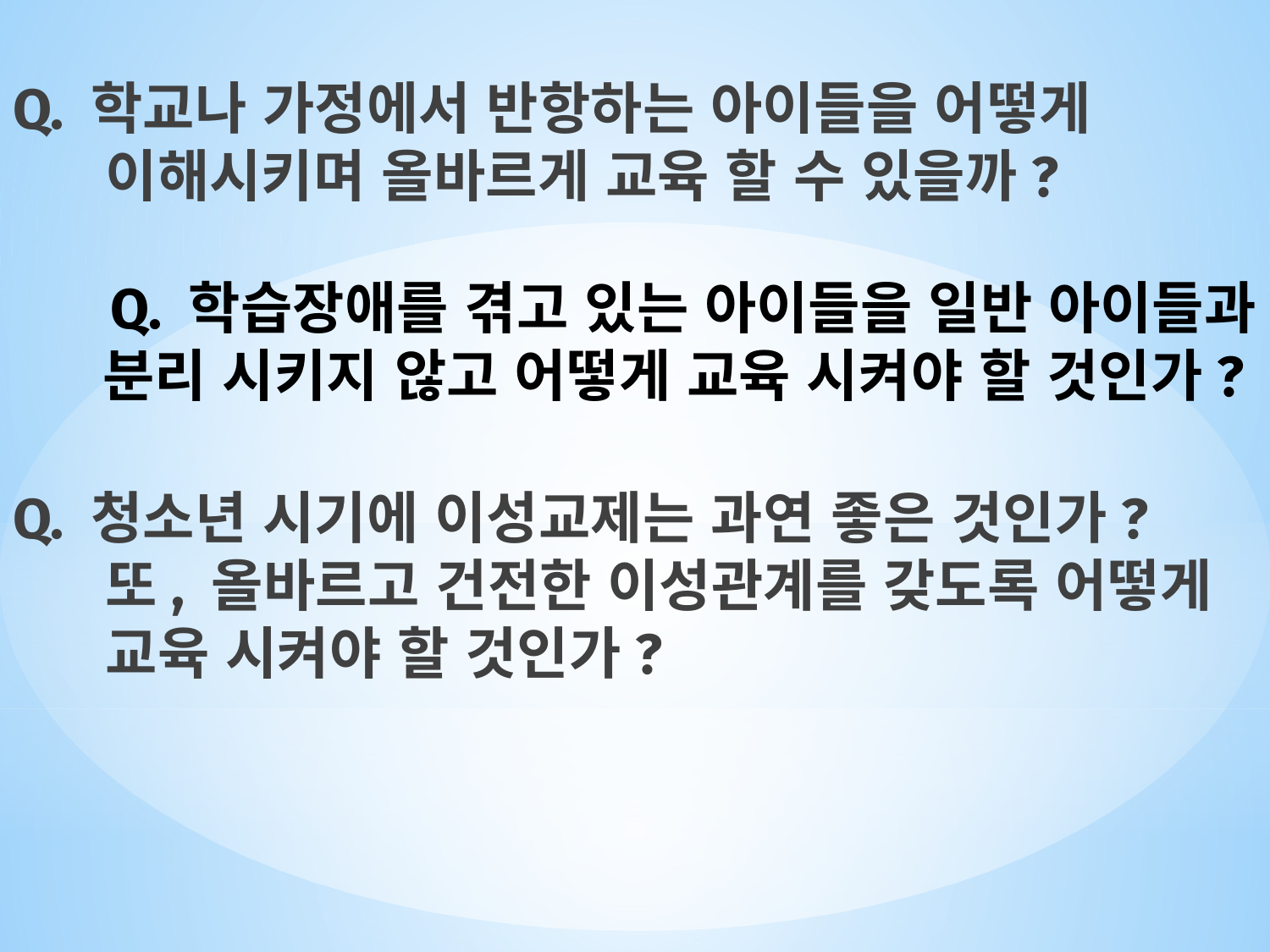

Q. 학교나 가정에서 반항하는 아이들을 어떻게
     이해시키며 올바르게 교육 할 수 있을까?
# Q. 학습장애를 겪고 있는 아이들을 일반 아이들과 분리 시키지 않고 어떻게 교육 시켜야 할 것인가?
Q. 청소년 시기에 이성교제는 과연 좋은 것인가?
     또, 올바르고 건전한 이성관계를 갖도록 어떻게
     교육 시켜야 할 것인가?